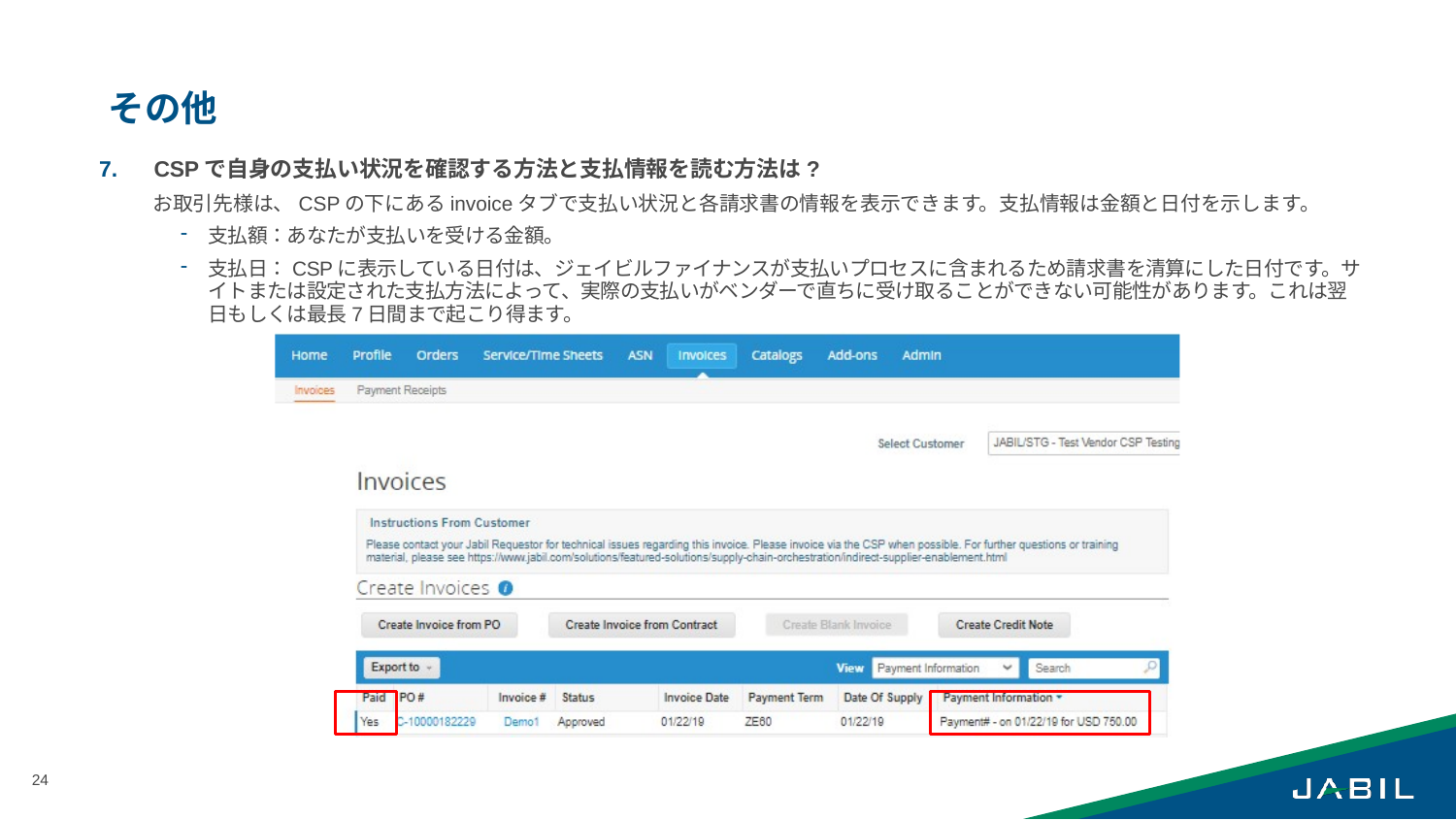

# その他
CSPで自身の支払い状況を確認する方法と支払情報を読む方法は?
お取引先様は、CSPの下にあるinvoiceタブで支払い状況と各請求書の情報を表示できます。支払情報は金額と日付を示します。
支払額：あなたが支払いを受ける金額。
支払日：CSPに表示している日付は、ジェイビルファイナンスが支払いプロセスに含まれるため請求書を清算にした日付です。サイトまたは設定された支払方法によって、実際の支払いがベンダーで直ちに受け取ることができない可能性があります。これは翌日もしくは最長7日間まで起こり得ます。

24